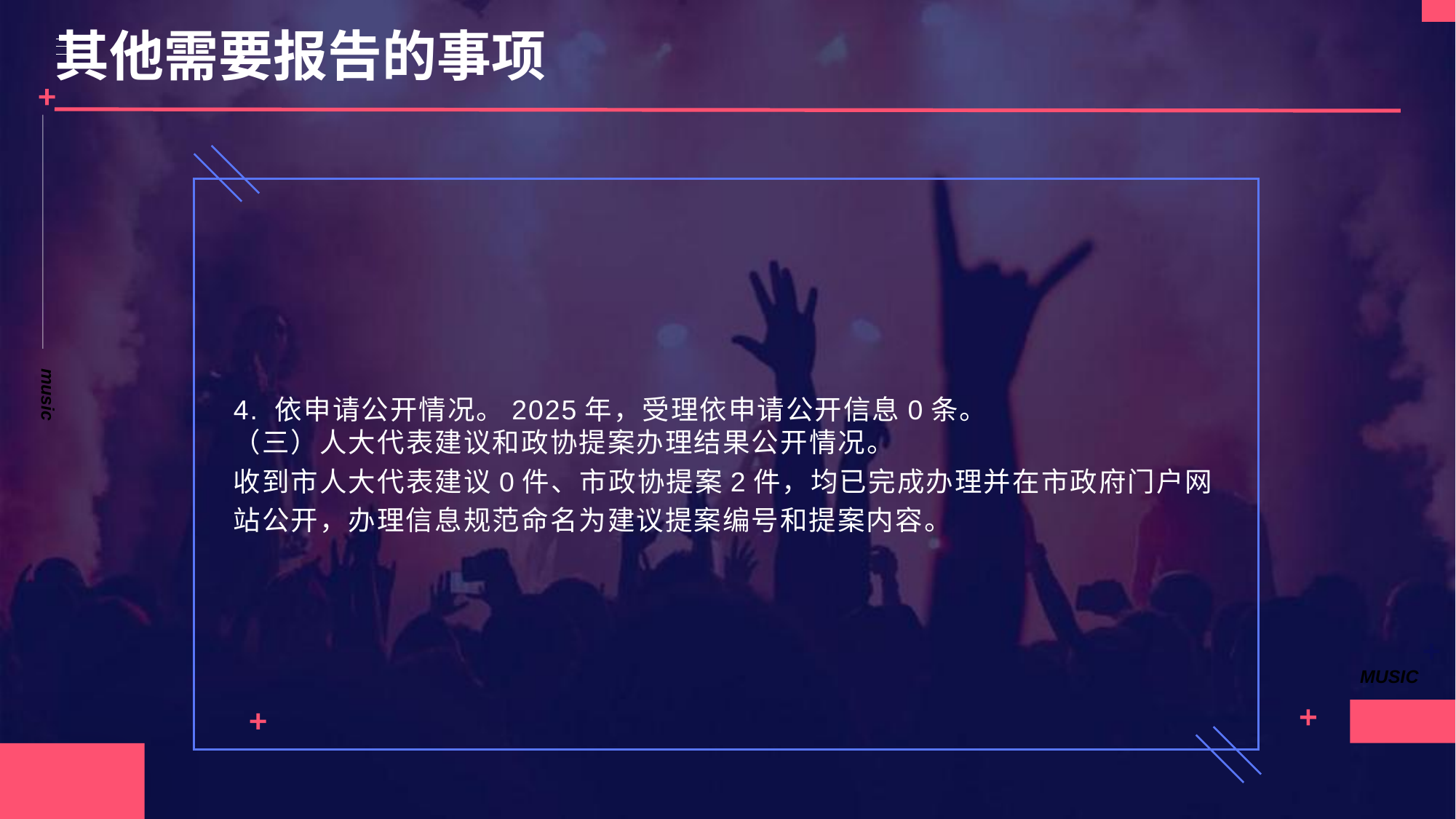

其他需要报告的事项

music

4. 依申请公开情况。2025年，受理依申请公开信息0条。
（三）人大代表建议和政协提案办理结果公开情况。
收到市人大代表建议0件、市政协提案2件，均已完成办理并在市政府门户网站公开，办理信息规范命名为建议提案编号和提案内容。

MUSIC